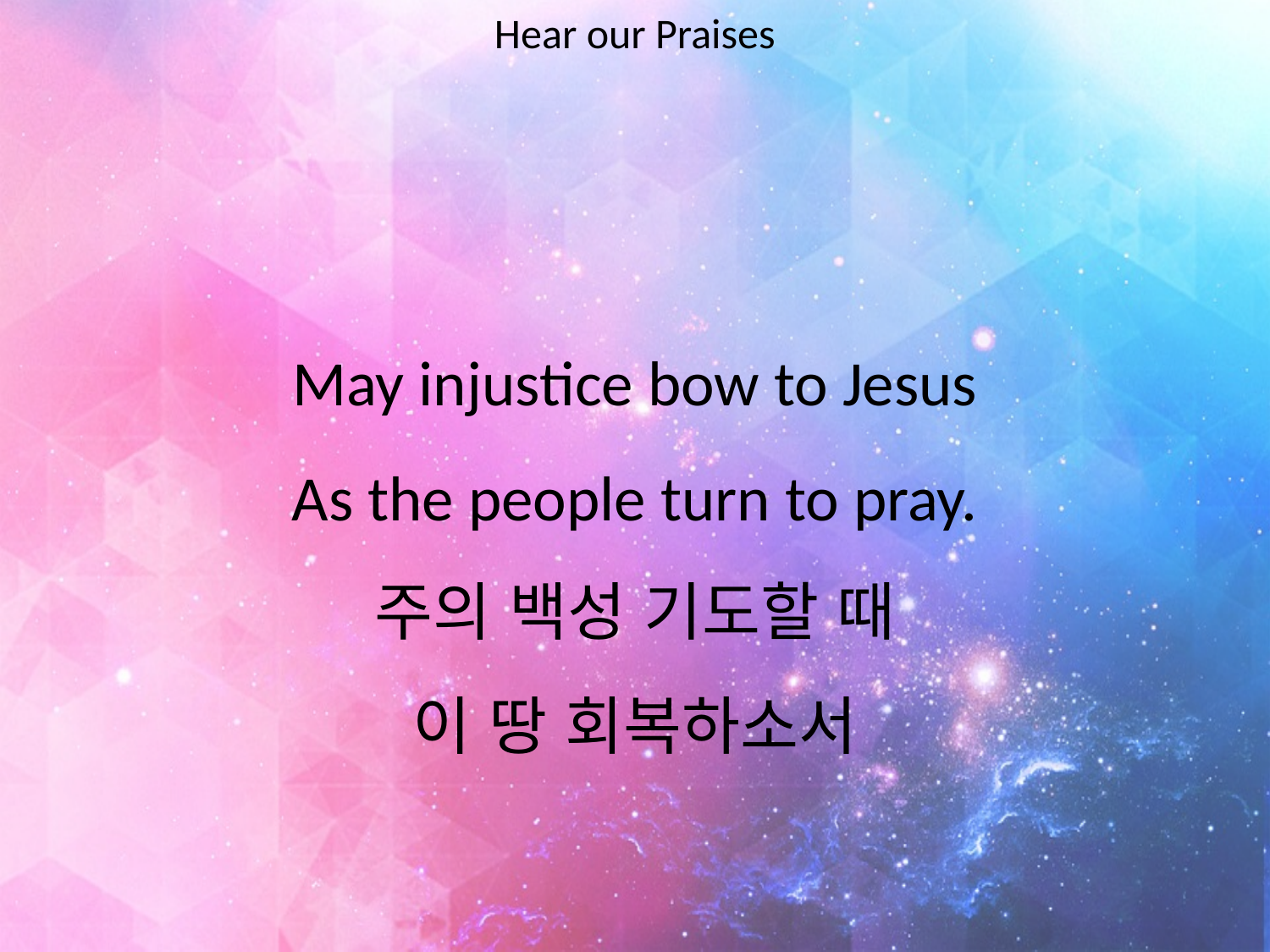

Hear our Praises
#
May injustice bow to Jesus
As the people turn to pray.
주의 백성 기도할 때
이 땅 회복하소서